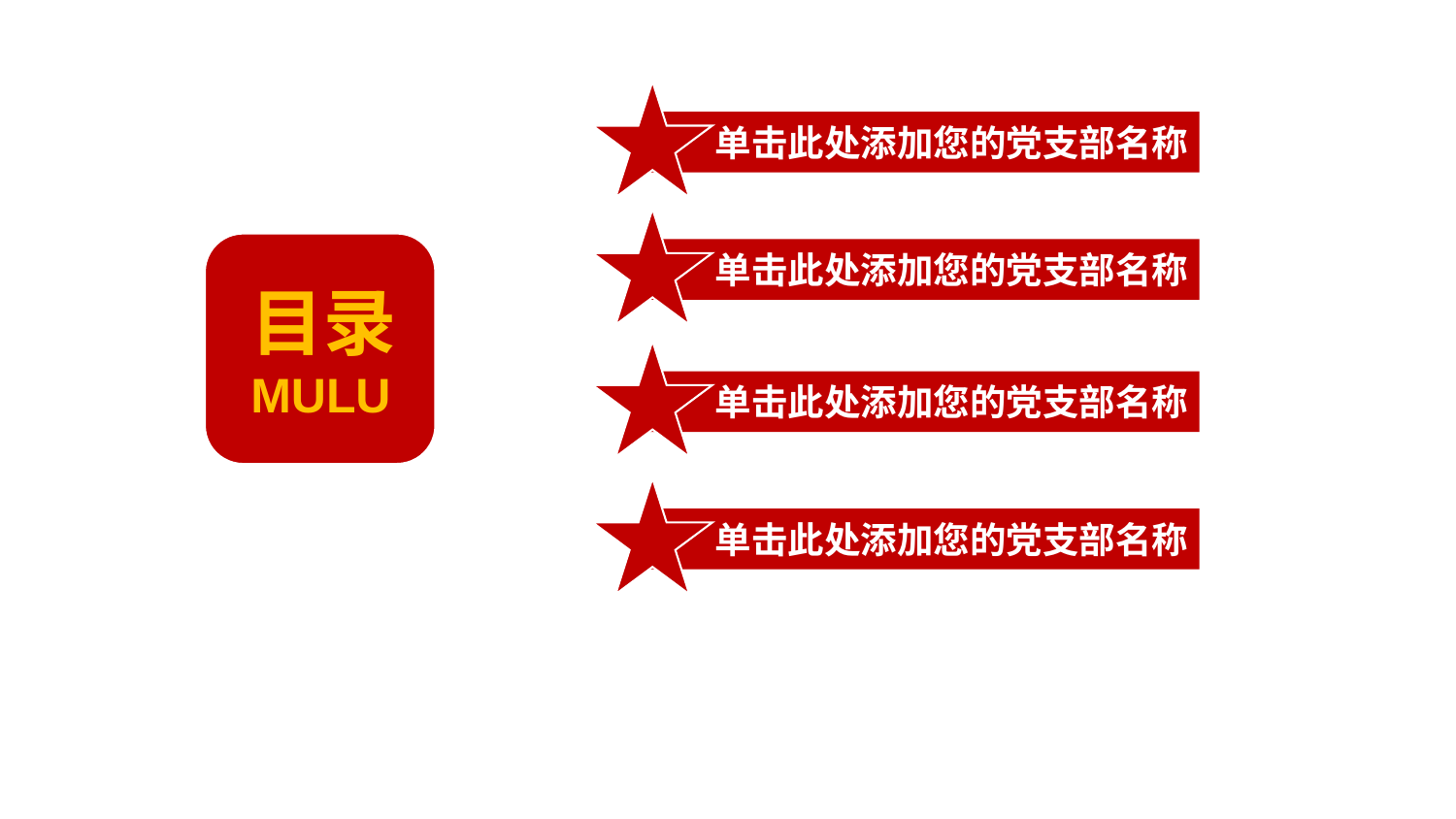

单击此处添加您的党支部名称

单击此处添加您的党支部名称
目录
MULU

单击此处添加您的党支部名称

单击此处添加您的党支部名称